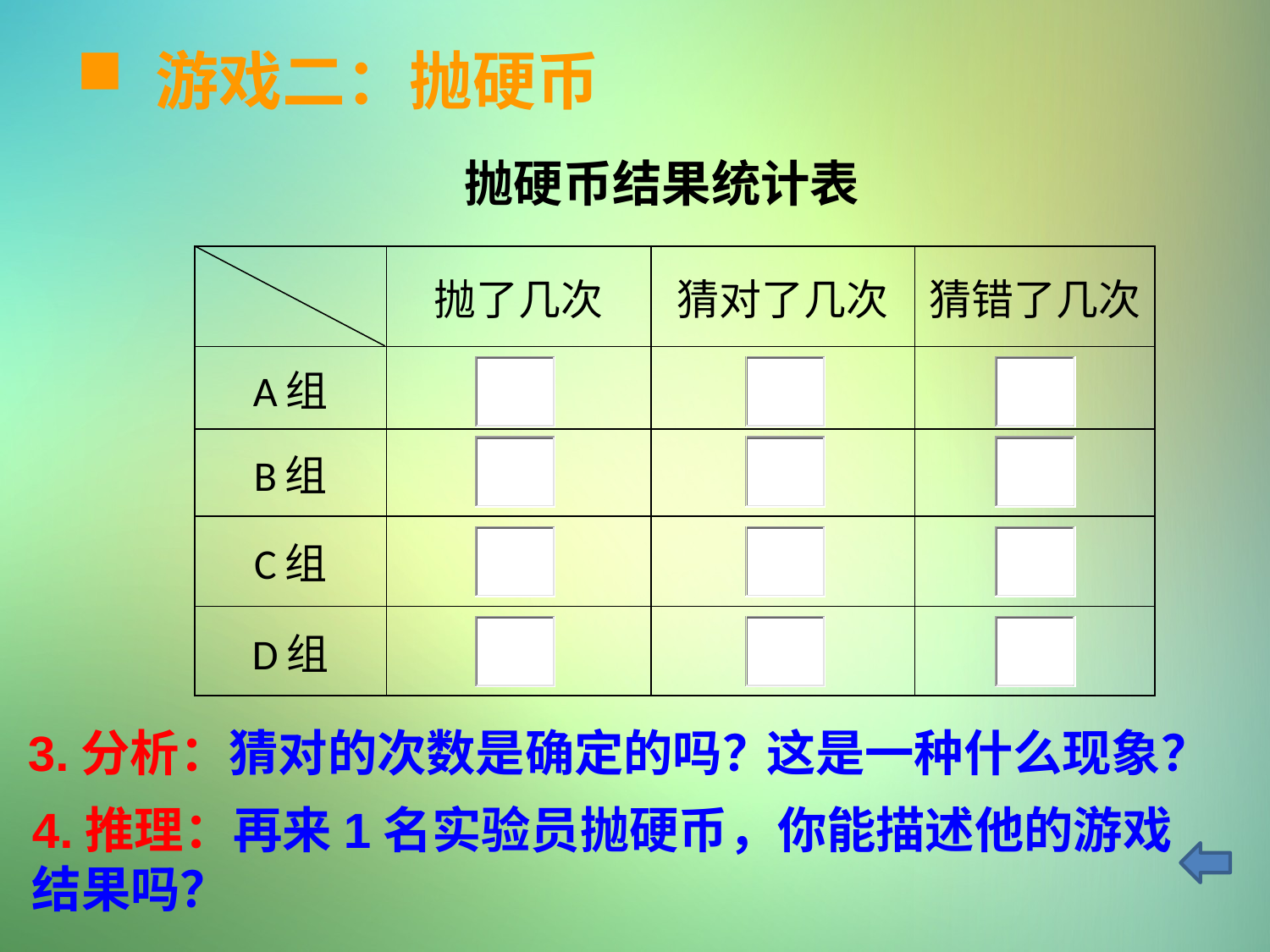

# 游戏二：抛硬币
抛硬币结果统计表
|  | 抛了几次 | 猜对了几次 | 猜错了几次 |
| --- | --- | --- | --- |
| A组 |  |  |  |
| B组 |  |  |  |
| C组 |  |  |  |
| D组 |  |  |  |
3.分析：猜对的次数是确定的吗？

这是一种什么现象？

4.推理：再来1名实验员抛硬币，你能描述他的游戏结果吗？